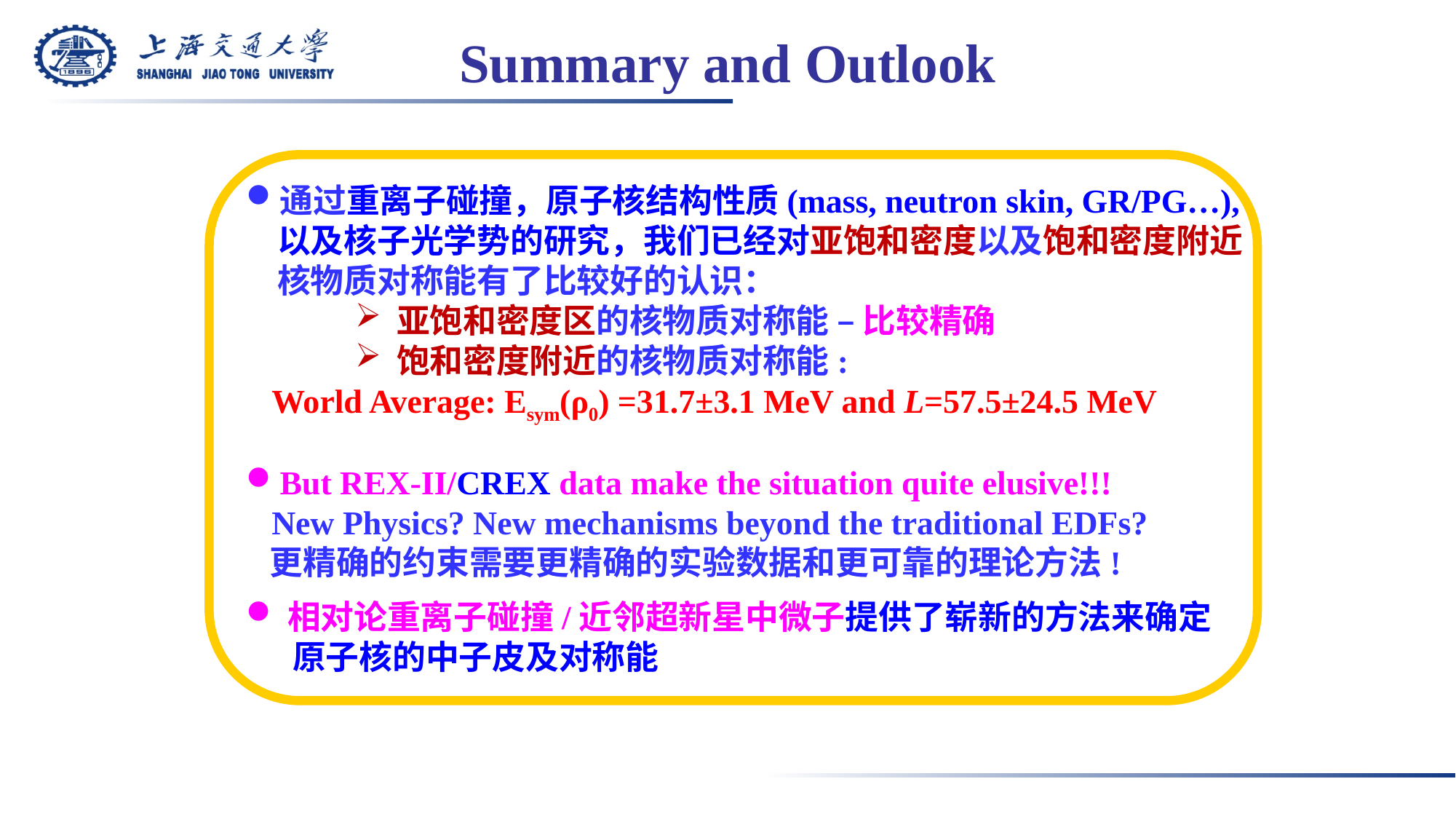

Summary and Outlook
通过重离子碰撞，原子核结构性质(mass, neutron skin, GR/PG…),
   以及核子光学势的研究，我们已经对亚饱和密度以及饱和密度附近
   核物质对称能有了比较好的认识：
亚饱和密度区的核物质对称能 – 比较精确
饱和密度附近的核物质对称能:
   World Average: Esym(ρ0) =31.7±3.1 MeV and L=57.5±24.5 MeV

But REX-II/CREX data make the situation quite elusive!!!
   New Physics? New mechanisms beyond the traditional EDFs?
  更精确的约束需要更精确的实验数据和更可靠的理论方法!

相对论重离子碰撞/近邻超新星中微子提供了崭新的方法来确定
     原子核的中子皮及对称能